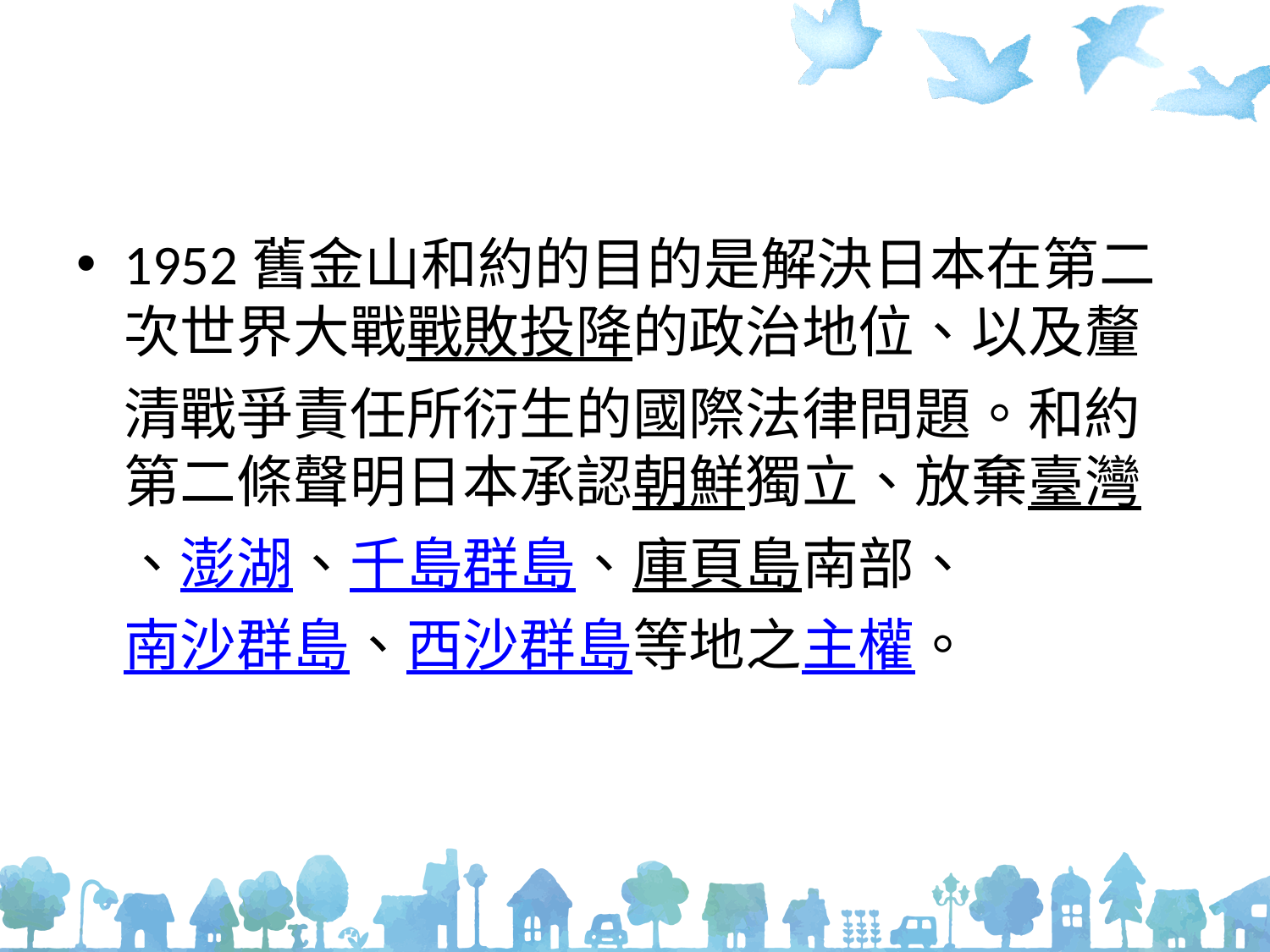

#
1952舊金山和約的目的是解決日本在第二次世界大戰戰敗投降的政治地位、以及釐清戰爭責任所衍生的國際法律問題。和約第二條聲明日本承認朝鮮獨立、放棄臺灣、澎湖、千島群島、庫頁島南部、南沙群島、西沙群島等地之主權。